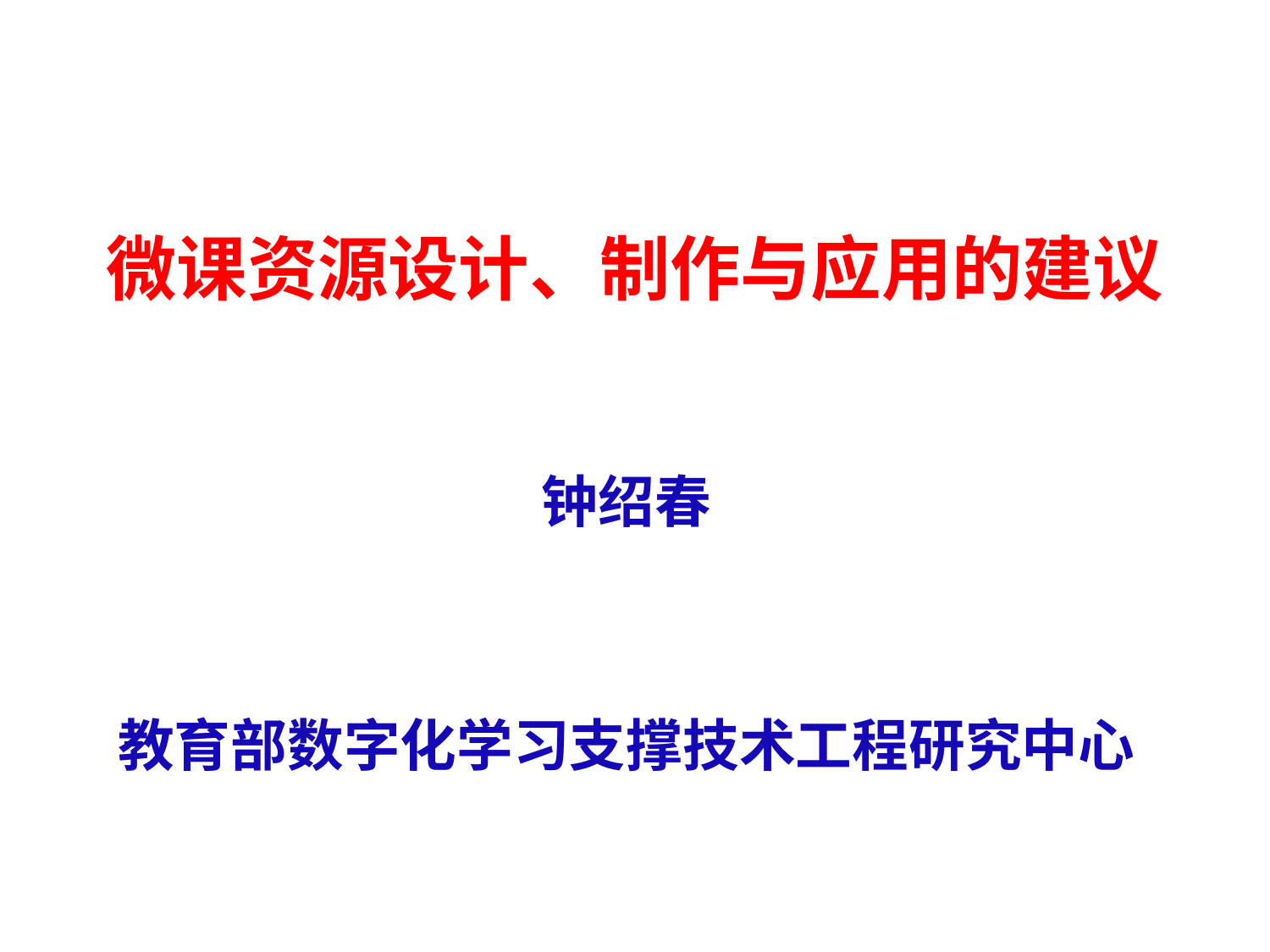

微课资源设计、制作与应用的建议
钟绍春
教育部数字化学习支撑技术工程研究中心